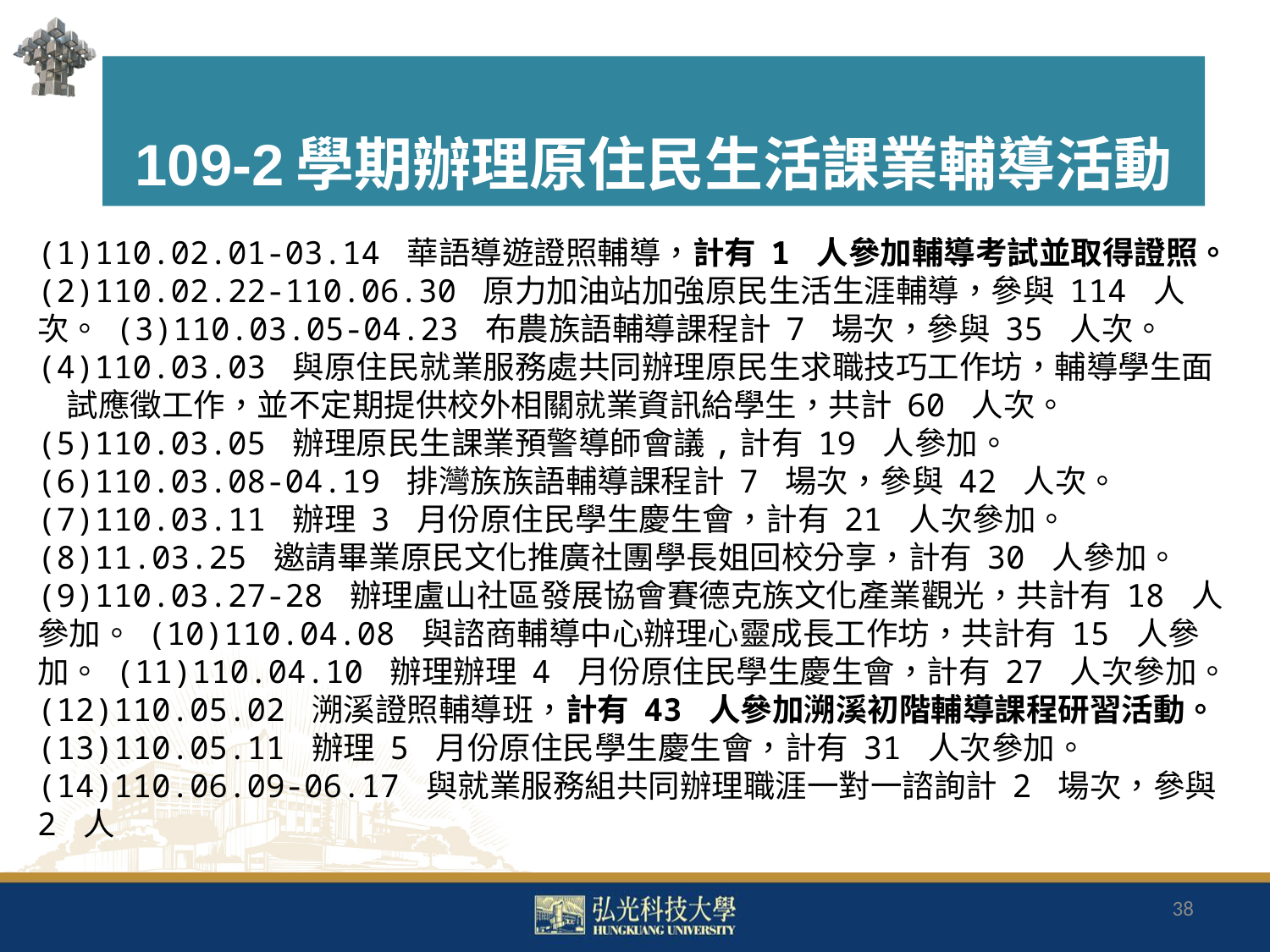

109-2學期辦理原住民生活課業輔導活動
(1)110.02.01-03.14 華語導遊證照輔導，計有 1 人參加輔導考試並取得證照。 (2)110.02.22-110.06.30 原力加油站加強原民生活生涯輔導，參與 114 人次。 (3)110.03.05-04.23 布農族語輔導課程計 7 場次，參與 35 人次。
(4)110.03.03 與原住民就業服務處共同辦理原民生求職技巧工作坊，輔導學生面
   試應徵工作，並不定期提供校外相關就業資訊給學生，共計 60 人次。
(5)110.03.05 辦理原民生課業預警導師會議,計有 19 人參加。
(6)110.03.08-04.19 排灣族族語輔導課程計 7 場次，參與 42 人次。
(7)110.03.11 辦理 3 月份原住民學生慶生會，計有 21 人次參加。
(8)11.03.25 邀請畢業原民文化推廣社團學長姐回校分享，計有 30 人參加。 (9)110.03.27-28 辦理盧山社區發展協會賽德克族文化產業觀光，共計有 18 人參加。 (10)110.04.08 與諮商輔導中心辦理心靈成長工作坊，共計有 15 人參加。 (11)110.04.10 辦理辦理 4 月份原住民學生慶生會，計有 27 人次參加。 (12)110.05.02 溯溪證照輔導班，計有 43 人參加溯溪初階輔導課程研習活動。 (13)110.05.11 辦理 5 月份原住民學生慶生會，計有 31 人次參加。 (14)110.06.09-06.17 與就業服務組共同辦理職涯一對一諮詢計 2 場次，參與 2 人
38